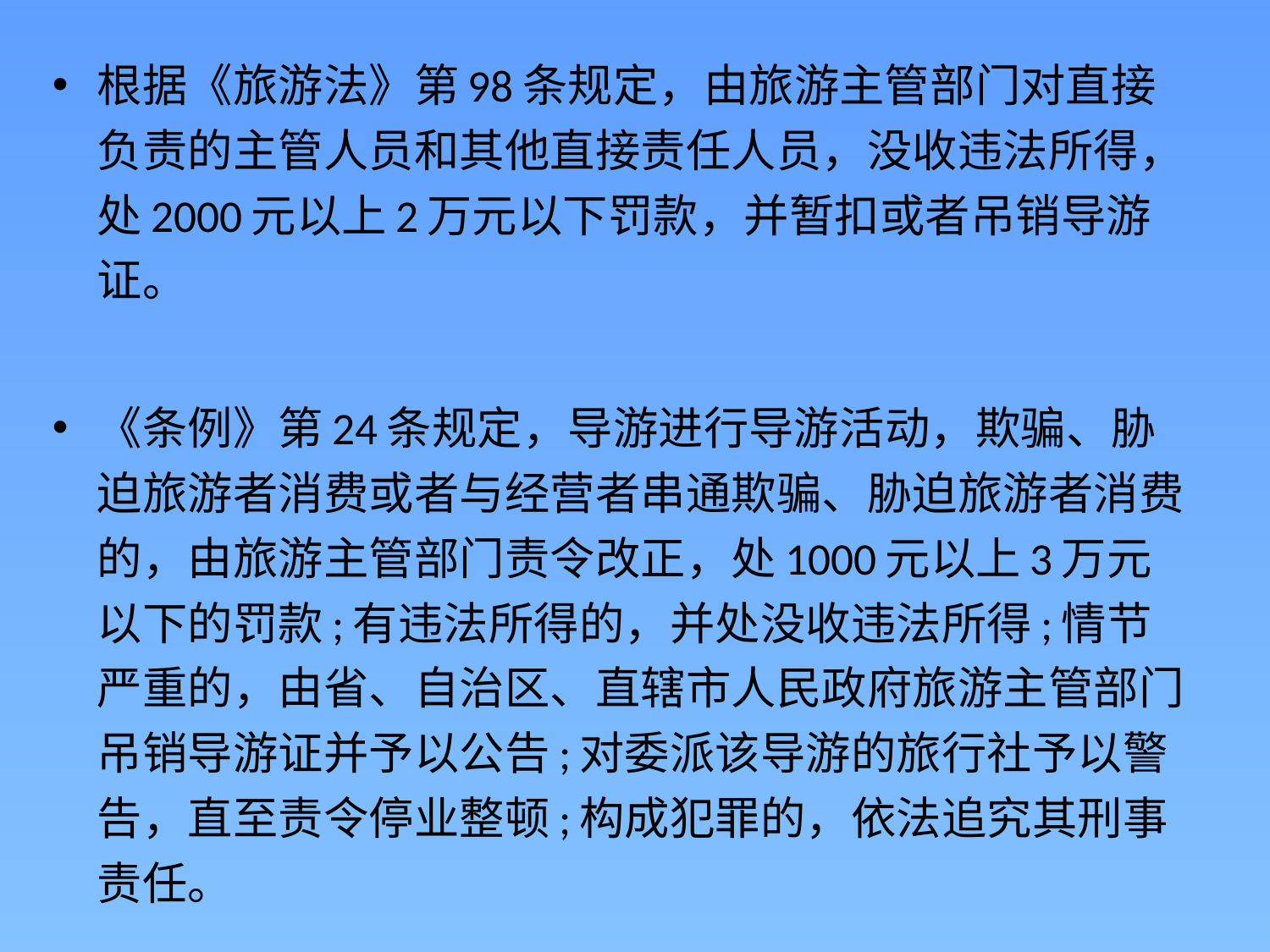

根据《旅游法》第98条规定，由旅游主管部门对直接负责的主管人员和其他直接责任人员，没收违法所得，处2000元以上2万元以下罚款，并暂扣或者吊销导游证。

《条例》第24条规定，导游进行导游活动，欺骗、胁迫旅游者消费或者与经营者串通欺骗、胁迫旅游者消费的，由旅游主管部门责令改正，处1000元以上3万元以下的罚款;有违法所得的，并处没收违法所得;情节严重的，由省、自治区、直辖市人民政府旅游主管部门吊销导游证并予以公告;对委派该导游的旅行社予以警告，直至责令停业整顿;构成犯罪的，依法追究其刑事责任。